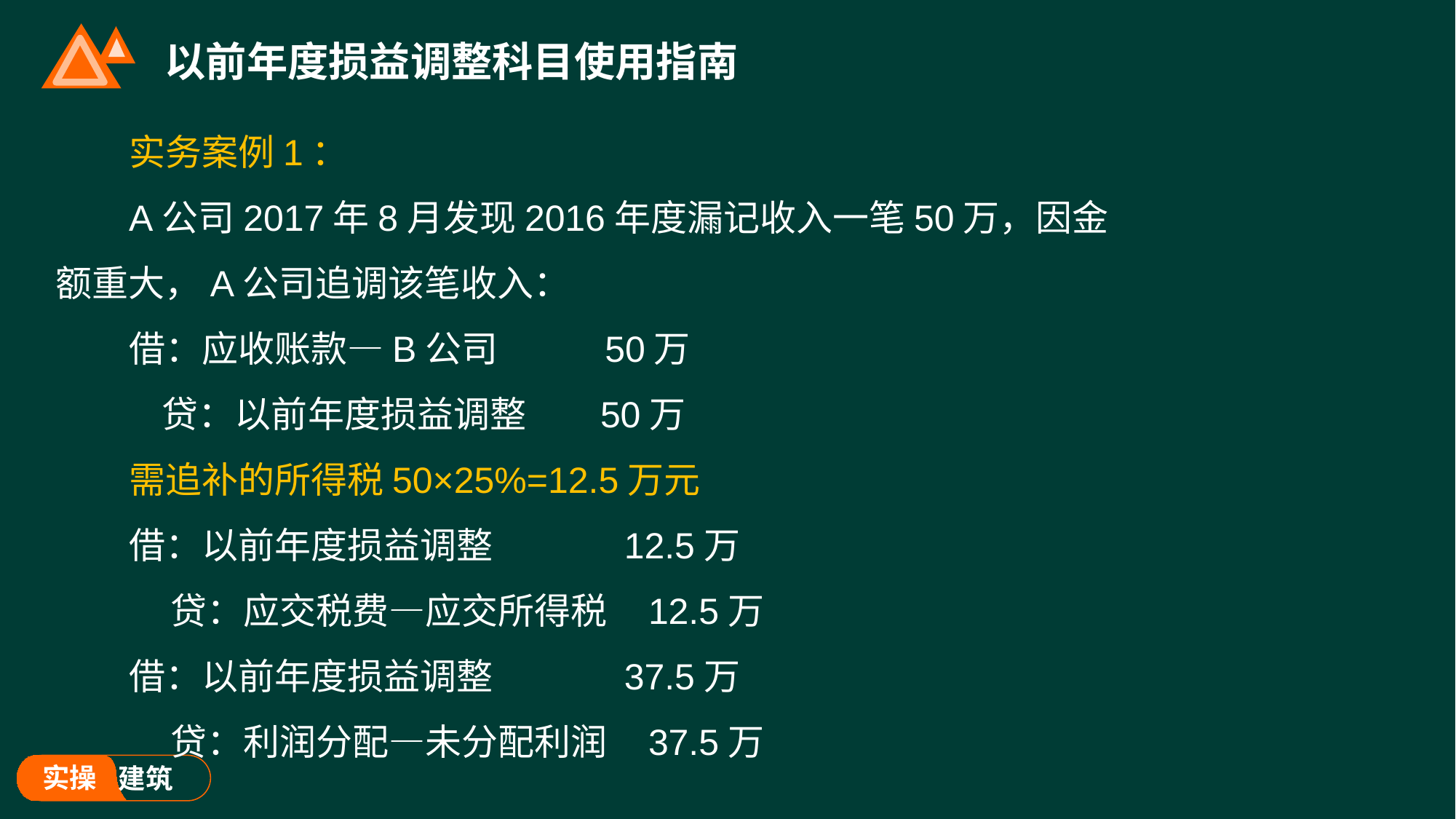

# 以前年度损益调整科目使用指南

实务案例1：
A公司2017年8月发现2016年度漏记收入一笔50万，因金额重大，A公司追调该笔收入：
借：应收账款—B公司            50万
   贷：以前年度损益调整        50万
需追补的所得税50×25%=12.5万元
借：以前年度损益调整               12.5万
    贷：应交税费—应交所得税    12.5万
借：以前年度损益调整               37.5万
    贷：利润分配—未分配利润    37.5万